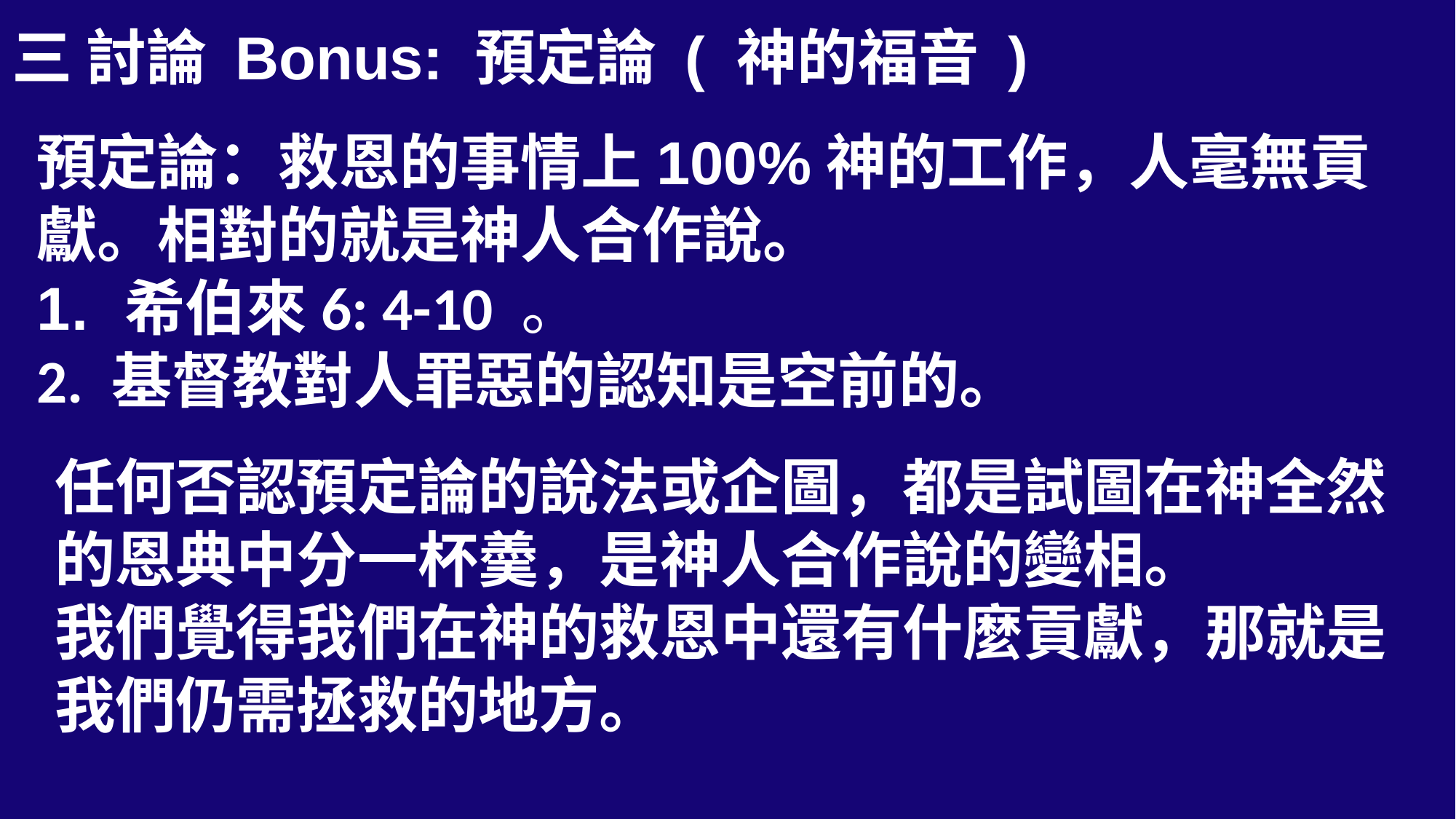

三 討論 Bonus: 預定論 ( 神的福音 )
預定論：救恩的事情上100%神的工作，人毫無貢獻。相對的就是神人合作說。
希伯來6: 4-10 。
2. 基督教對人罪惡的認知是空前的。
任何否認預定論的說法或企圖，都是試圖在神全然的恩典中分一杯羮，是神人合作說的變相。
我們覺得我們在神的救恩中還有什麼貢獻，那就是我們仍需拯救的地方。